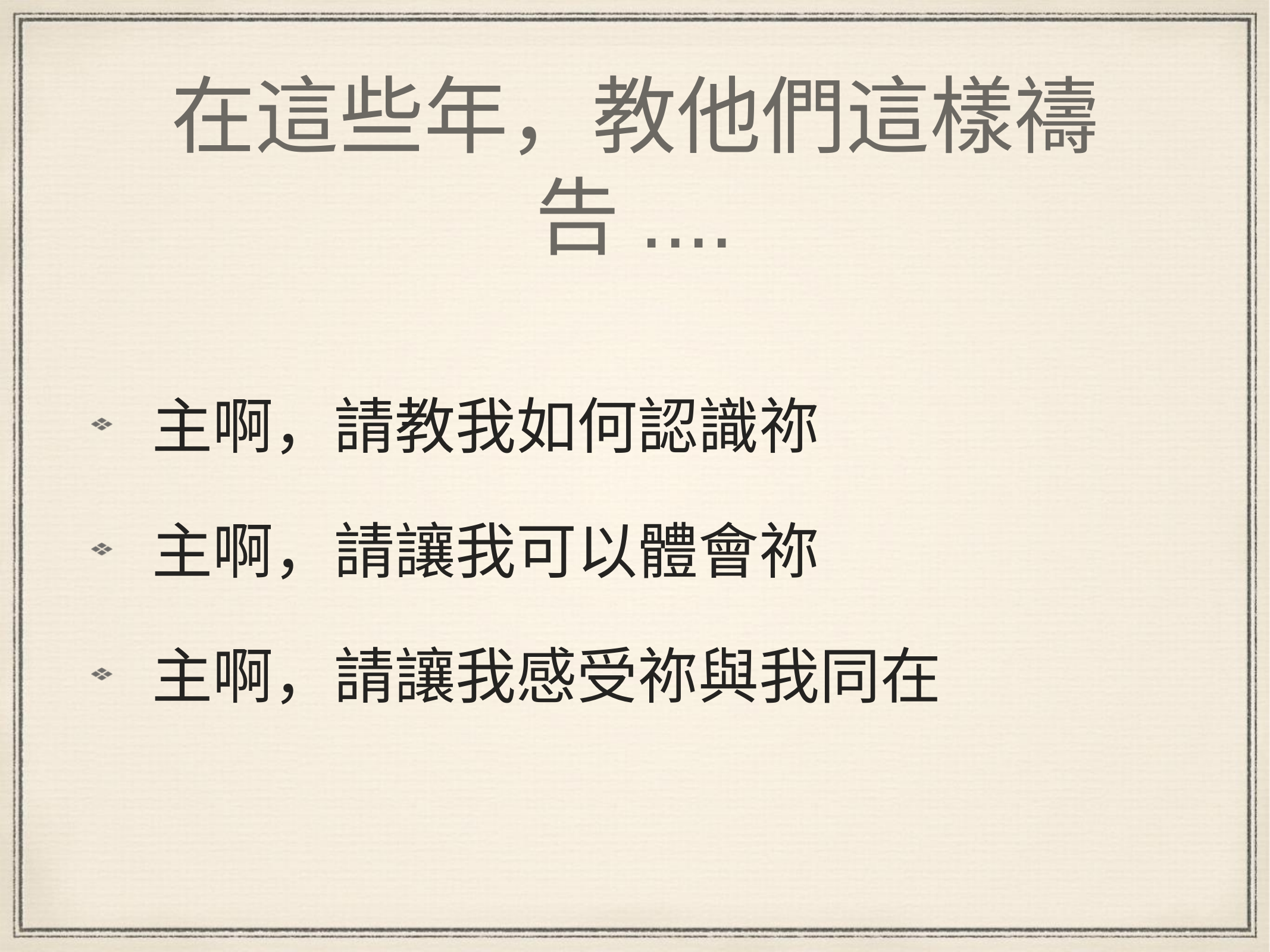

# 在這些年，教他們這樣禱告....
主啊，請教我如何認識祢
主啊，請讓我可以體會祢
主啊，請讓我感受祢與我同在